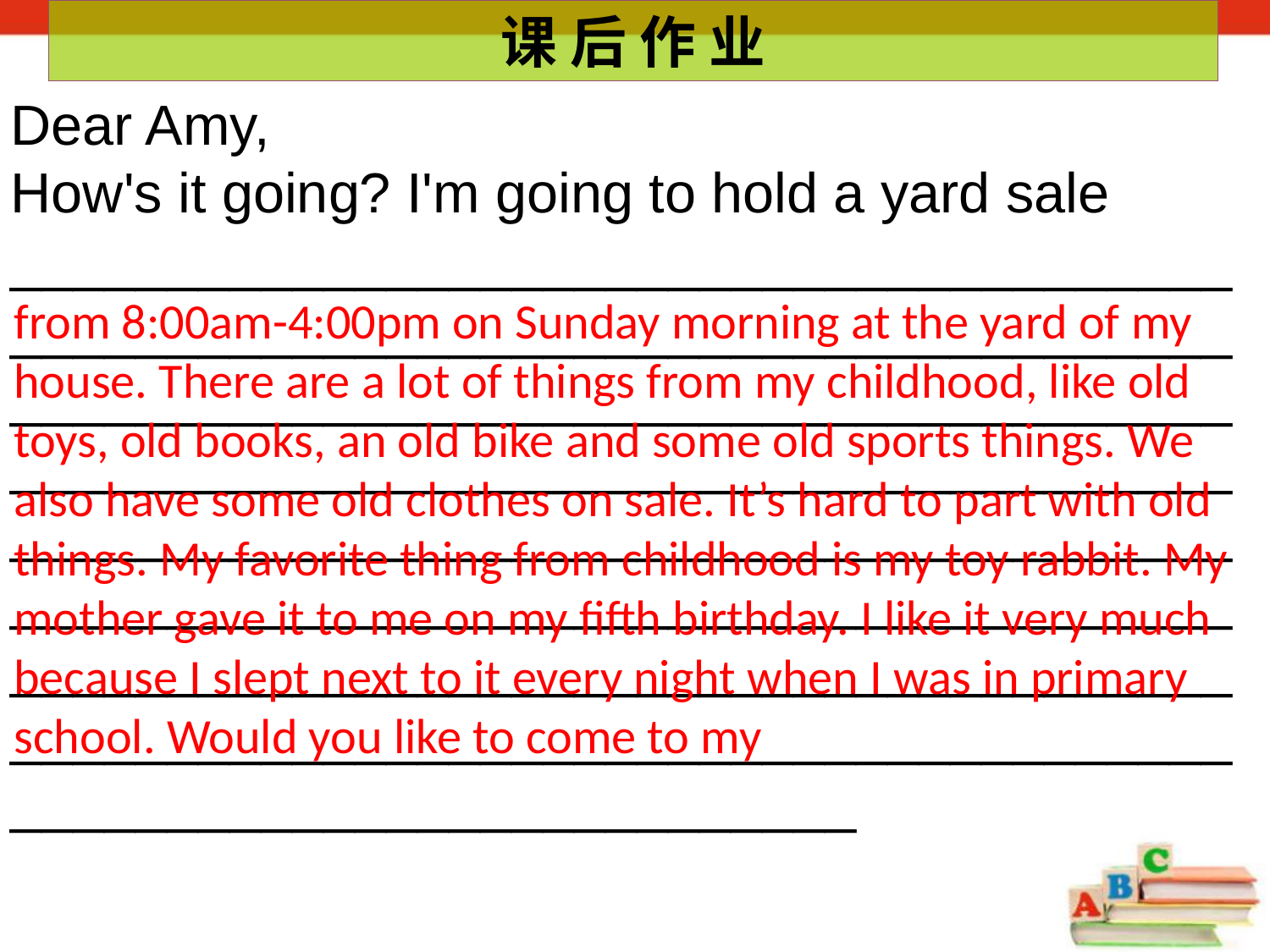

课 后 作 业
Dear Amy,
How's it going? I'm going to hold a yard sale _______________________________________
____________________________________________________________________________________________________________________________________________________________________________________________________________________________________________________________________________________________________________
from 8:00am-4:00pm on Sunday morning at the yard of my house. There are a lot of things from my childhood, like old toys, old books, an old bike and some old sports things. We also have some old clothes on sale. It’s hard to part with old things. My favorite thing from childhood is my toy rabbit. My mother gave it to me on my fifth birthday. I like it very much because I slept next to it every night when I was in primary school. Would you like to come to my